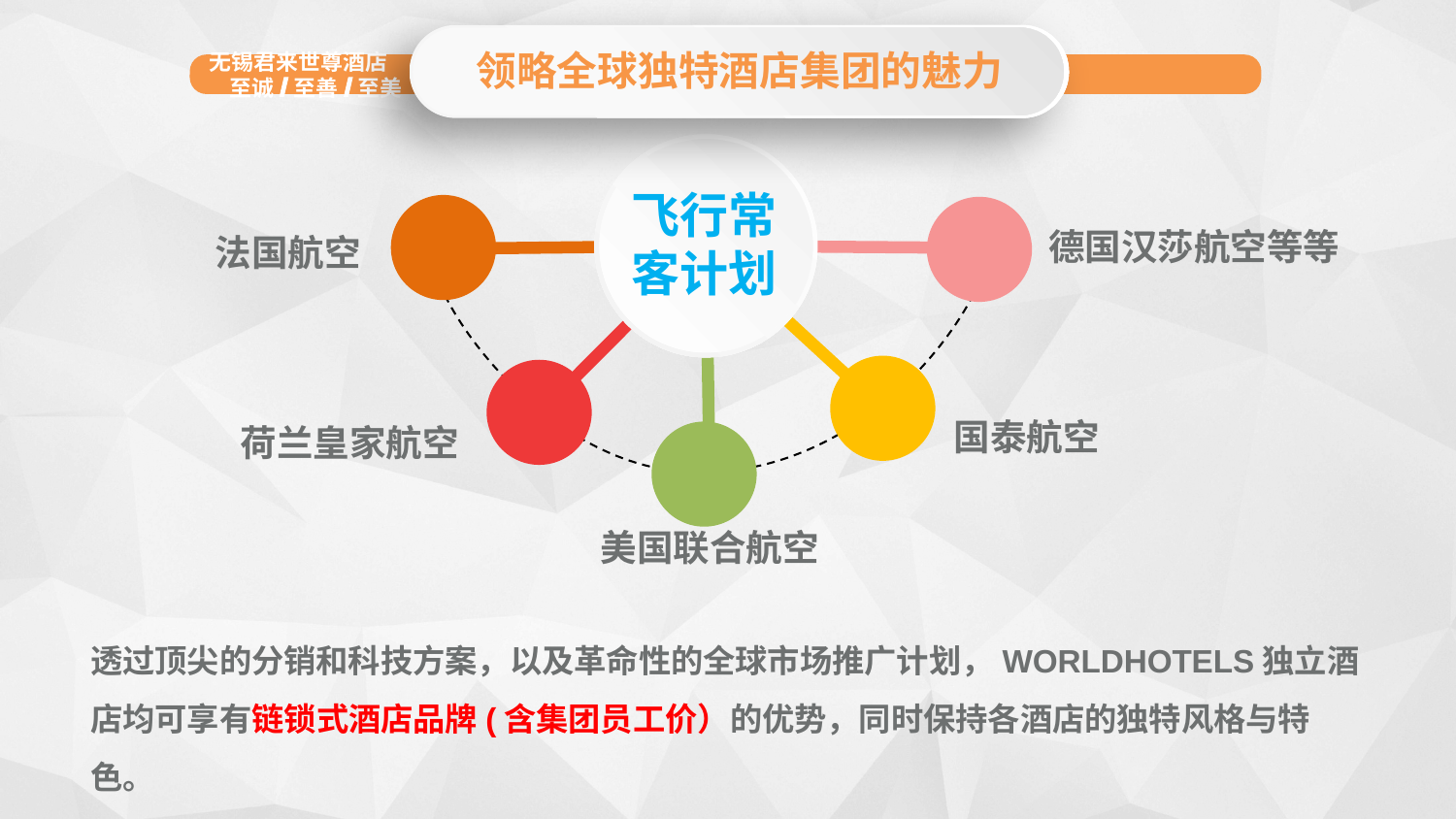

领略全球独特酒店集团的魅力

无锡君来世尊酒店                                                                                                                                                                            至诚/至善/至美

飞行常
客计划

德国汉莎航空等等
法国航空

国泰航空
荷兰皇家航空

美国联合航空
透过顶尖的分销和科技方案，以及革命性的全球市场推广计划，WORLDHOTELS独立酒店均可享有链锁式酒店品牌(含集团员工价）的优势，同时保持各酒店的独特风格与特色。